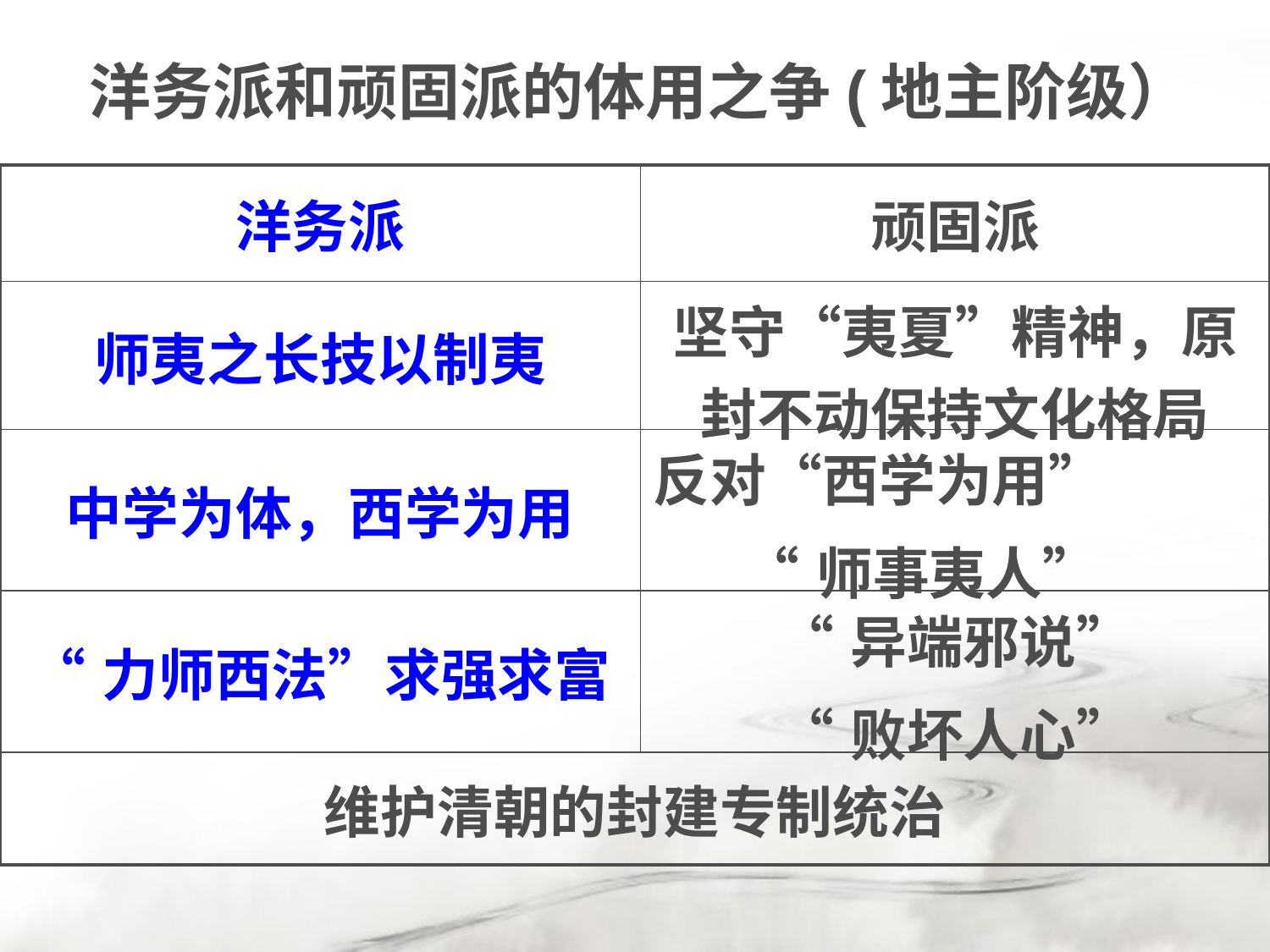

洋务派和顽固派的体用之争(地主阶级）
| 洋务派 | 顽固派 |
| --- | --- |
| 师夷之长技以制夷 | 坚守“夷夏”精神，原封不动保持文化格局 |
| 中学为体，西学为用 | 反对“西学为用” “师事夷人” |
| “力师西法”求强求富 | “异端邪说” “败坏人心” |
| 维护清朝的封建专制统治 |  |